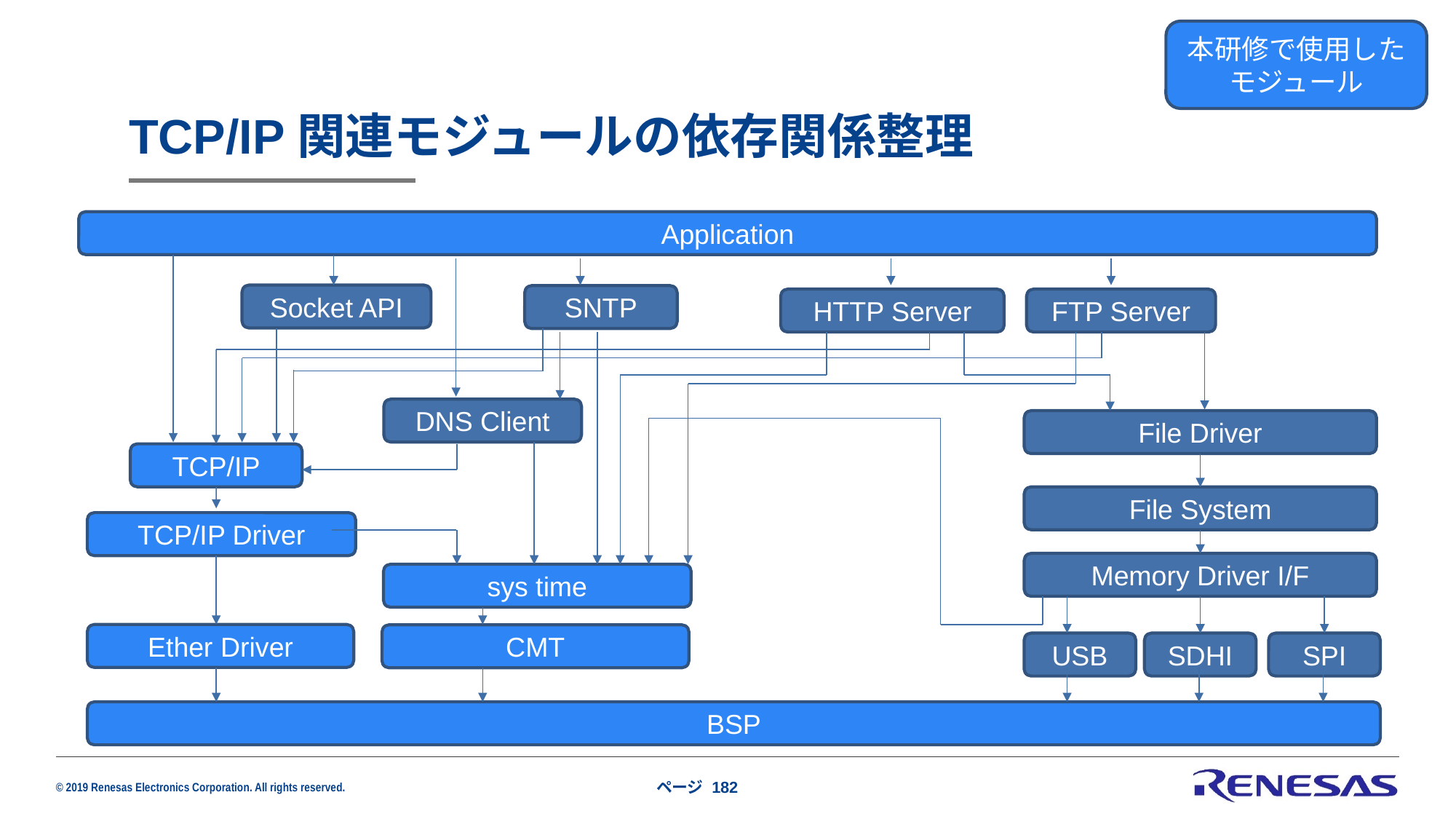

本研修で使用したモジュール
# TCP/IP関連モジュールの依存関係整理
Application
Socket API
SNTP
HTTP Server
FTP Server
DNS Client
File Driver
TCP/IP
File System
TCP/IP Driver
Memory Driver I/F
sys time
Ether Driver
CMT
USB
SDHI
SPI
BSP
ページ 182